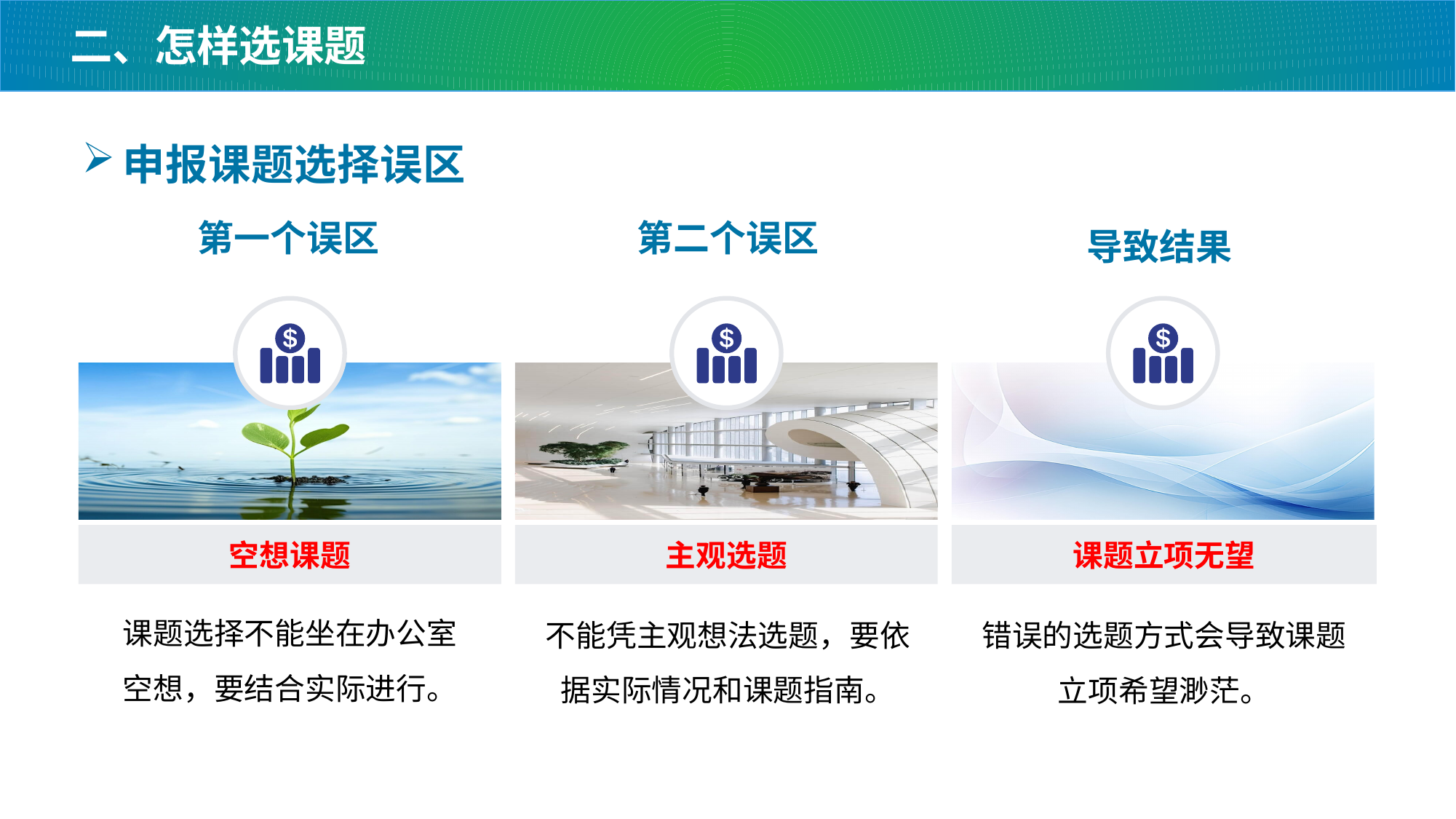

二、怎样选课题
申报课题选择误区
第一个误区
第二个误区
导致结果

空想课题
课题选择不能坐在办公室空想，要结合实际进行。

主观选题
不能凭主观想法选题，要依据实际情况和课题指南。

课题立项无望
错误的选题方式会导致课题立项希望渺茫。